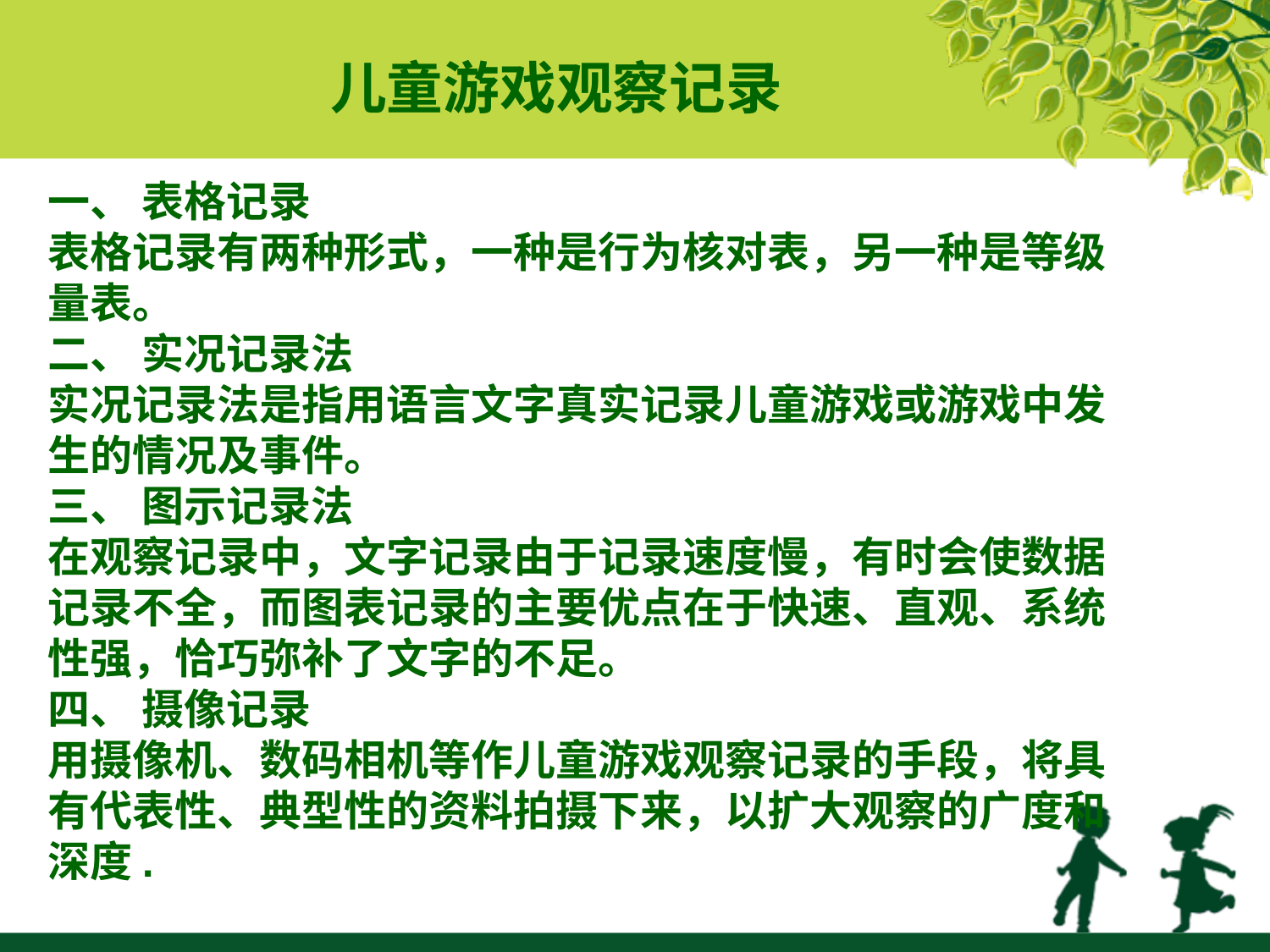

儿童游戏观察记录
一、 表格记录
表格记录有两种形式，一种是行为核对表，另一种是等级量表。
二、 实况记录法
实况记录法是指用语言文字真实记录儿童游戏或游戏中发生的情况及事件。
三、 图示记录法
在观察记录中，文字记录由于记录速度慢，有时会使数据记录不全，而图表记录的主要优点在于快速、直观、系统性强，恰巧弥补了文字的不足。
四、 摄像记录
用摄像机、数码相机等作儿童游戏观察记录的手段，将具有代表性、典型性的资料拍摄下来，以扩大观察的广度和深度.